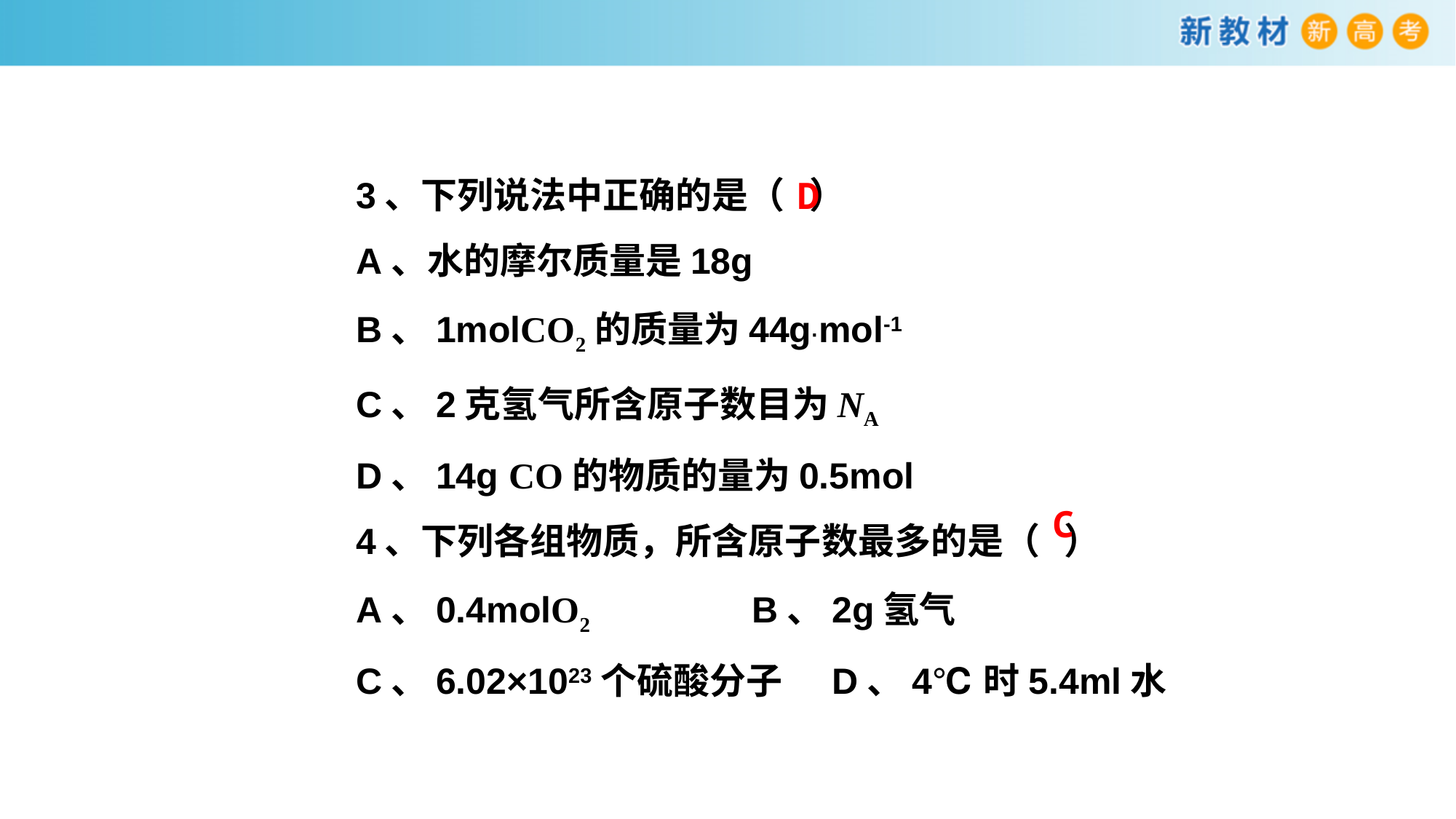

3、下列说法中正确的是（   ）
A、水的摩尔质量是18g
B、1molCO2的质量为44g·mol-1
C、2克氢气所含原子数目为NA
D、14g CO的物质的量为0.5mol
4、下列各组物质，所含原子数最多的是（   ）
A、0.4molO2                   B、2g氢气
C、6.02×1023个硫酸分子     D、4℃时5.4ml水
D
C